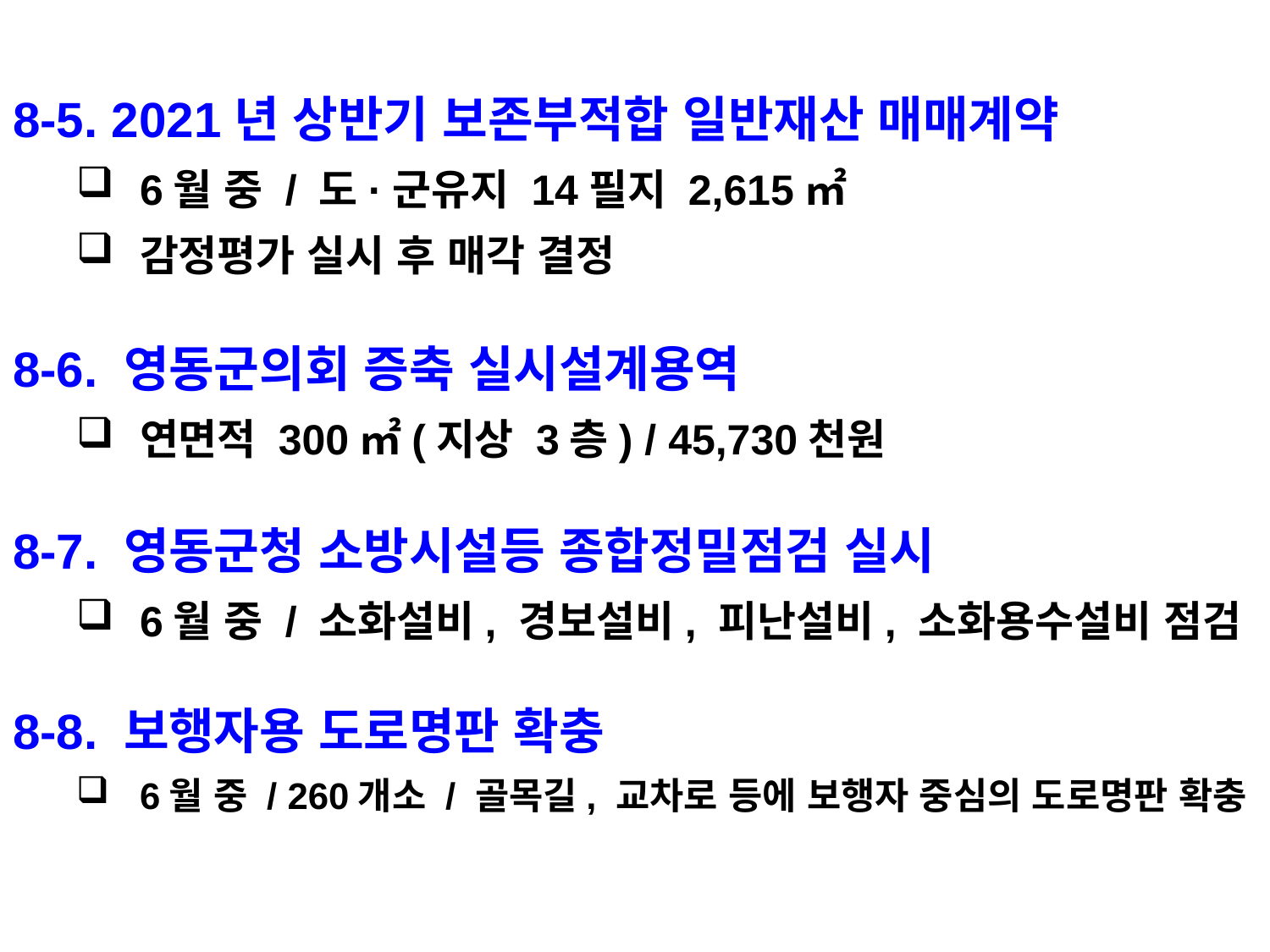

8-5. 2021년 상반기 보존부적합 일반재산 매매계약
6월 중 / 도·군유지 14필지 2,615㎡
감정평가 실시 후 매각 결정
8-6. 영동군의회 증축 실시설계용역
연면적 300㎡(지상 3층) / 45,730천원
8-7. 영동군청 소방시설등 종합정밀점검 실시
6월 중 / 소화설비, 경보설비, 피난설비, 소화용수설비 점검

8-8. 보행자용 도로명판 확충
6월 중 / 260개소 / 골목길, 교차로 등에 보행자 중심의 도로명판 확충